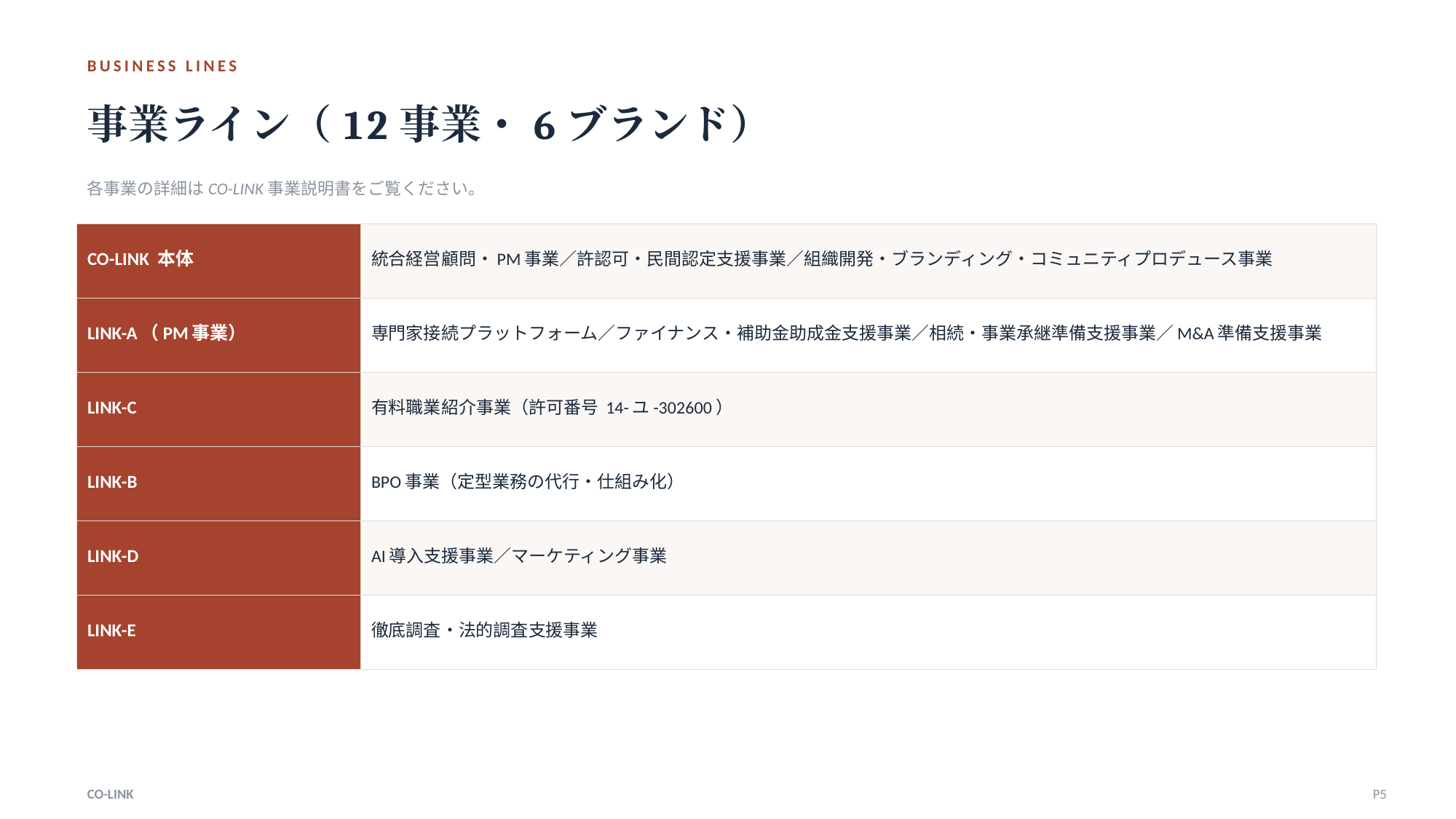

BUSINESS LINES
事業ライン（12事業・6ブランド）
各事業の詳細はCO-LINK事業説明書をご覧ください。
| CO-LINK 本体 | 統合経営顧問・PM事業／許認可・民間認定支援事業／組織開発・ブランディング・コミュニティプロデュース事業 |
| --- | --- |
| LINK-A（PM事業） | 専門家接続プラットフォーム／ファイナンス・補助金助成金支援事業／相続・事業承継準備支援事業／M&A準備支援事業 |
| LINK-C | 有料職業紹介事業（許可番号 14-ユ-302600） |
| LINK-B | BPO事業（定型業務の代行・仕組み化） |
| LINK-D | AI導入支援事業／マーケティング事業 |
| LINK-E | 徹底調査・法的調査支援事業 |
CO-LINK
P5